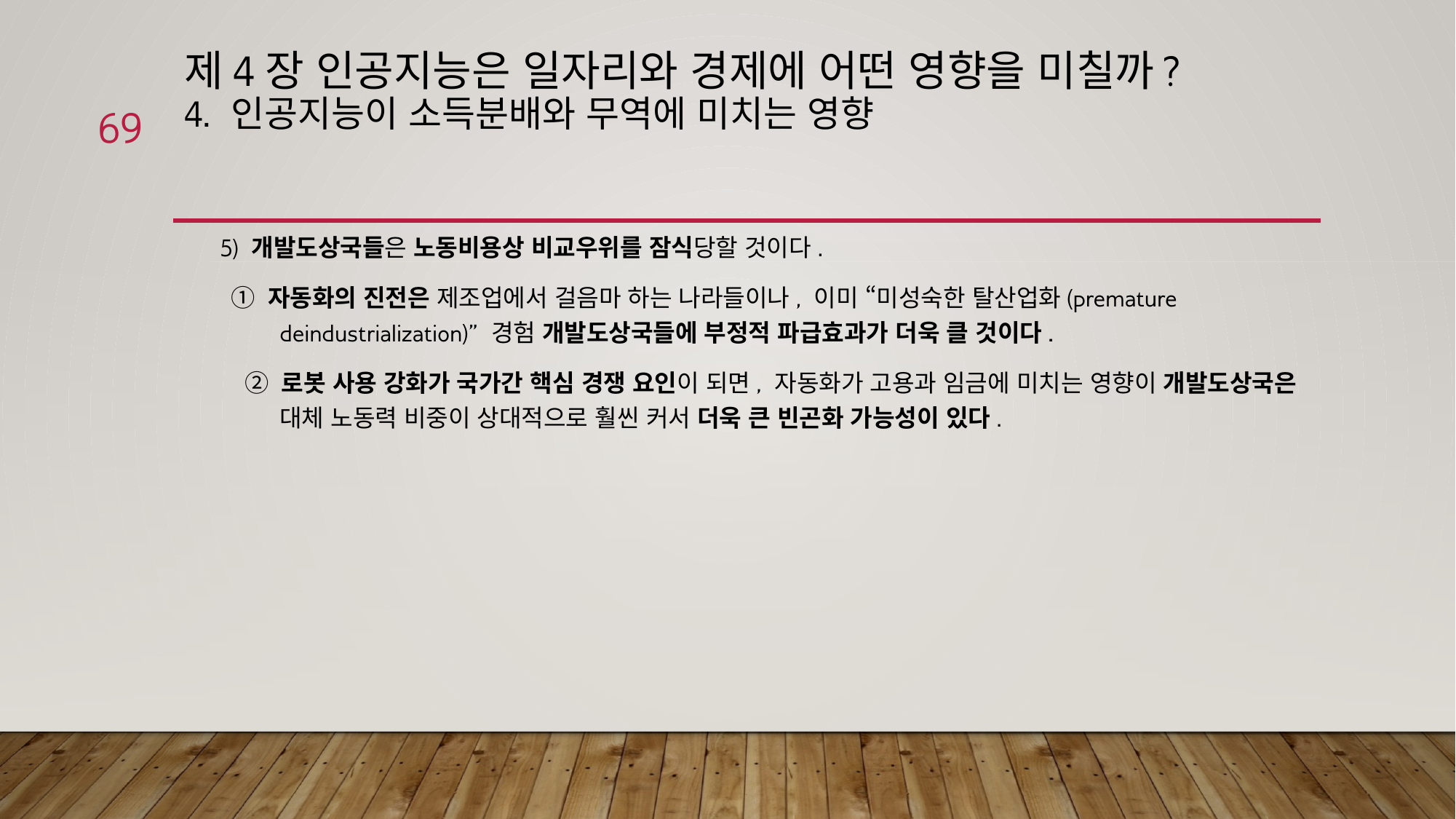

# 제4장 인공지능은 일자리와 경제에 어떤 영향을 미칠까? 4. 인공지능이 소득분배와 무역에 미치는 영향
69

     5) 개발도상국들은 노동비용상 비교우위를 잠식당할 것이다.
       ① 자동화의 진전은 제조업에서 걸음마 하는 나라들이나, 이미 “미성숙한 탈산업화(premature deindustrialization)” 경험 개발도상국들에 부정적 파급효과가 더욱 클 것이다.
         ② 로봇 사용 강화가 국가간 핵심 경쟁 요인이 되면, 자동화가 고용과 임금에 미치는 영향이 개발도상국은 대체 노동력 비중이 상대적으로 훨씬 커서 더욱 큰 빈곤화 가능성이 있다.